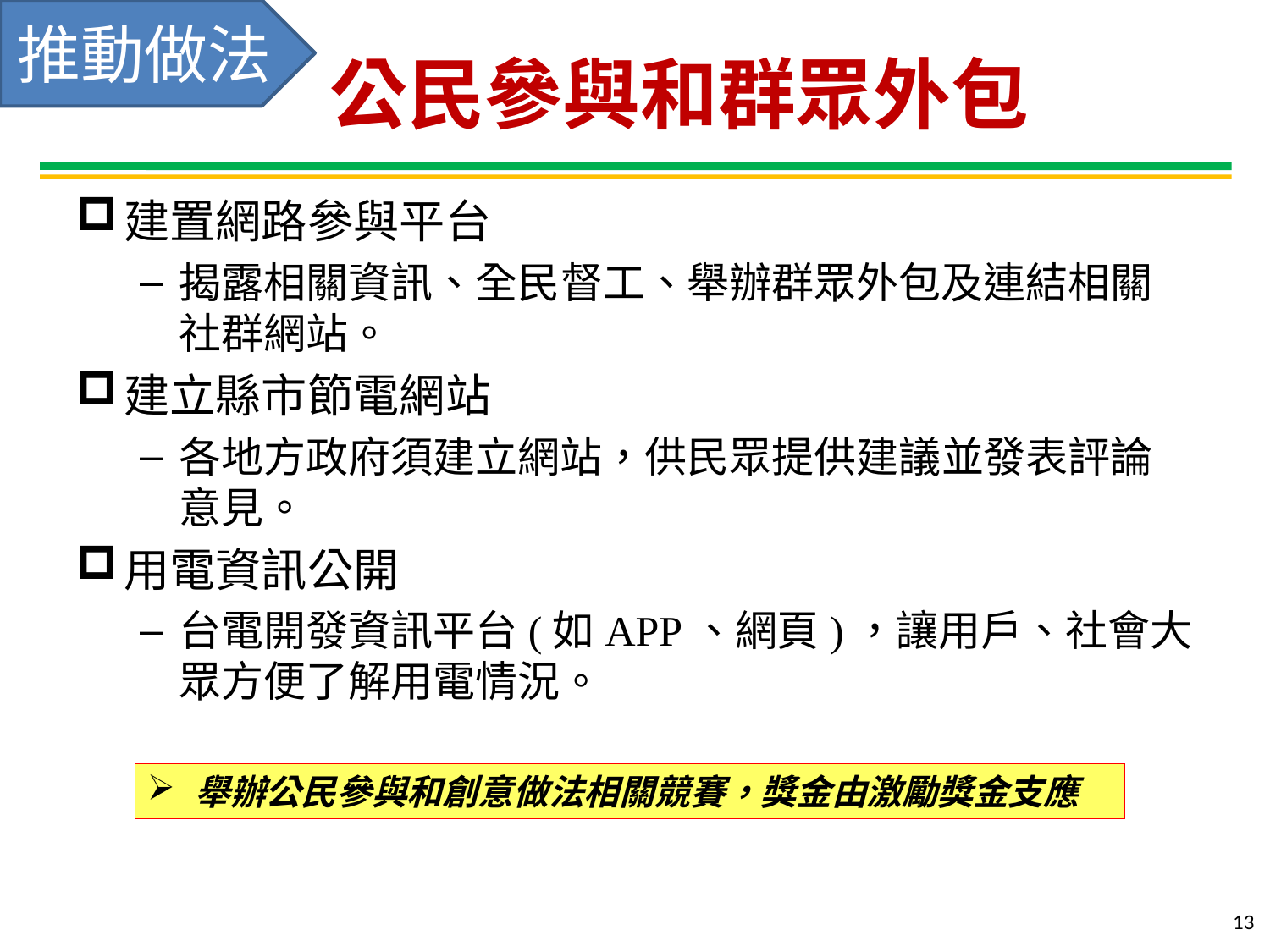

推動做法
# 公民參與和群眾外包
建置網路參與平台
揭露相關資訊、全民督工、舉辦群眾外包及連結相關社群網站。
建立縣市節電網站
各地方政府須建立網站，供民眾提供建議並發表評論意見。
用電資訊公開
台電開發資訊平台(如APP、網頁)，讓用戶、社會大眾方便了解用電情況。

舉辦公民參與和創意做法相關競賽，獎金由激勵獎金支應
13